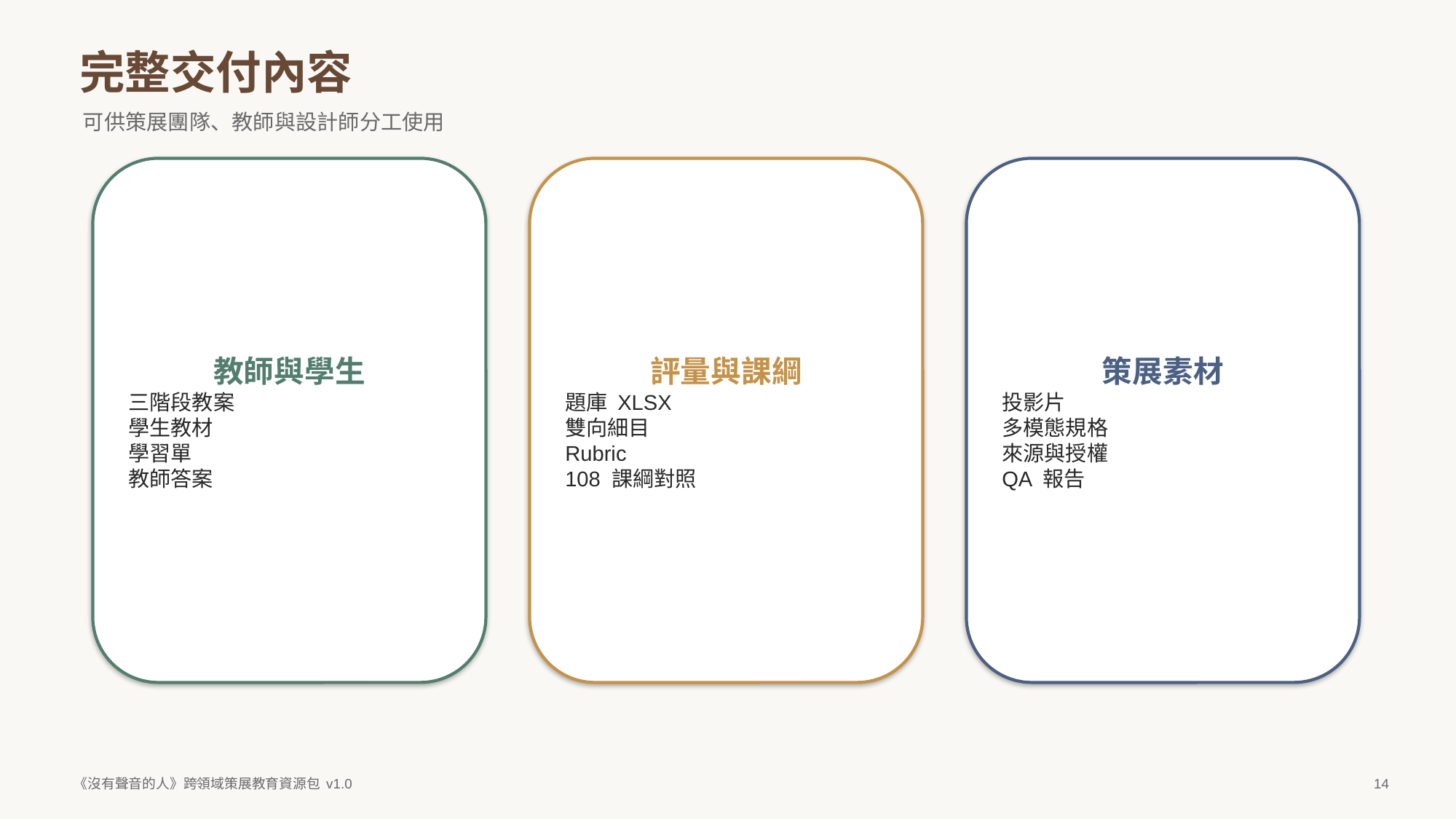

完整交付內容
可供策展團隊、教師與設計師分工使用
教師與學生
三階段教案
學生教材
學習單
教師答案
評量與課綱
題庫 XLSX
雙向細目
Rubric
108 課綱對照
策展素材
投影片
多模態規格
來源與授權
QA 報告
《沒有聲音的人》跨領域策展教育資源包 v1.0
14